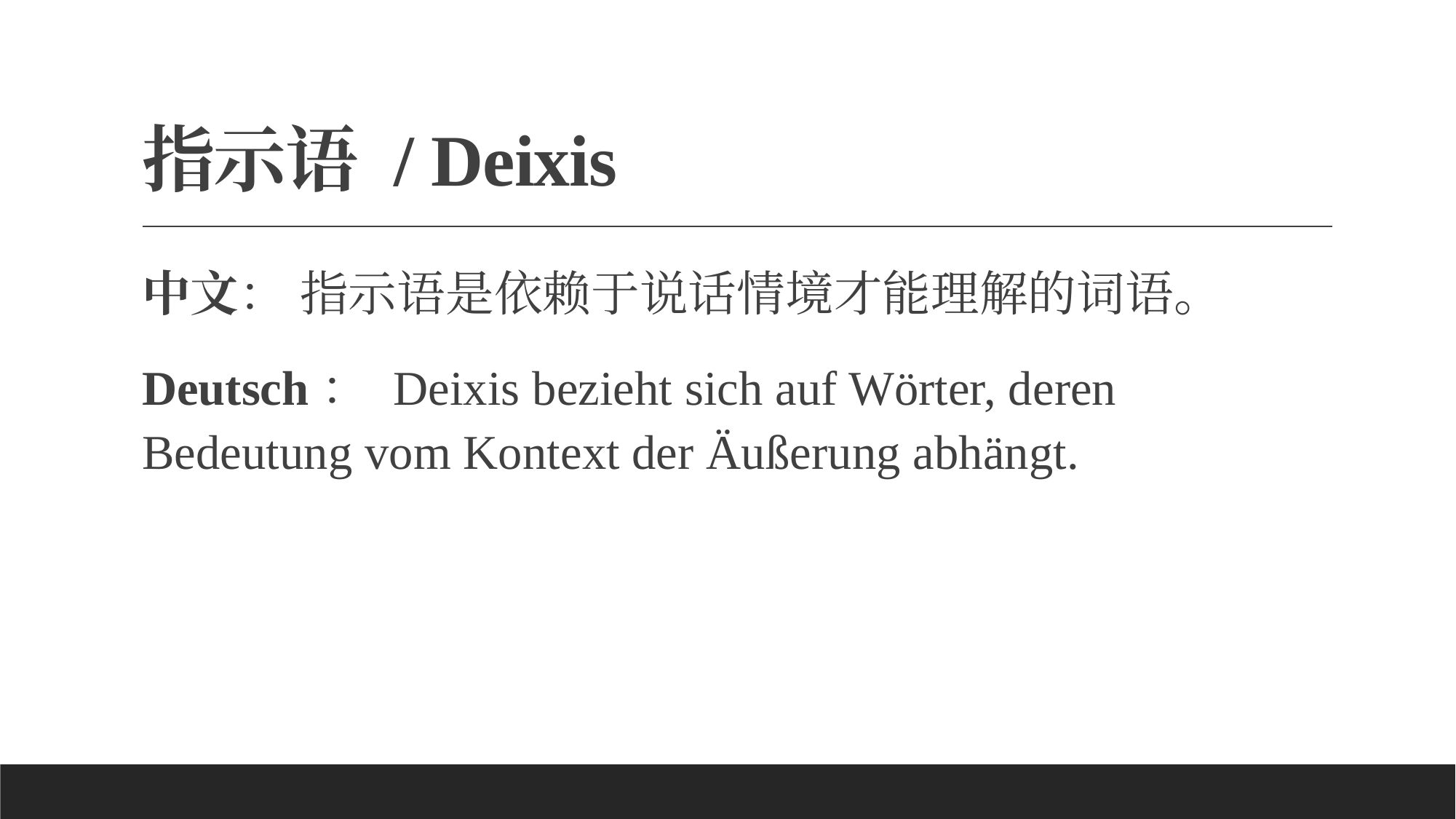

# 指示语 / Deixis
中文： 指示语是依赖于说话情境才能理解的词语。
Deutsch： Deixis bezieht sich auf Wörter, deren Bedeutung vom Kontext der Äußerung abhängt.